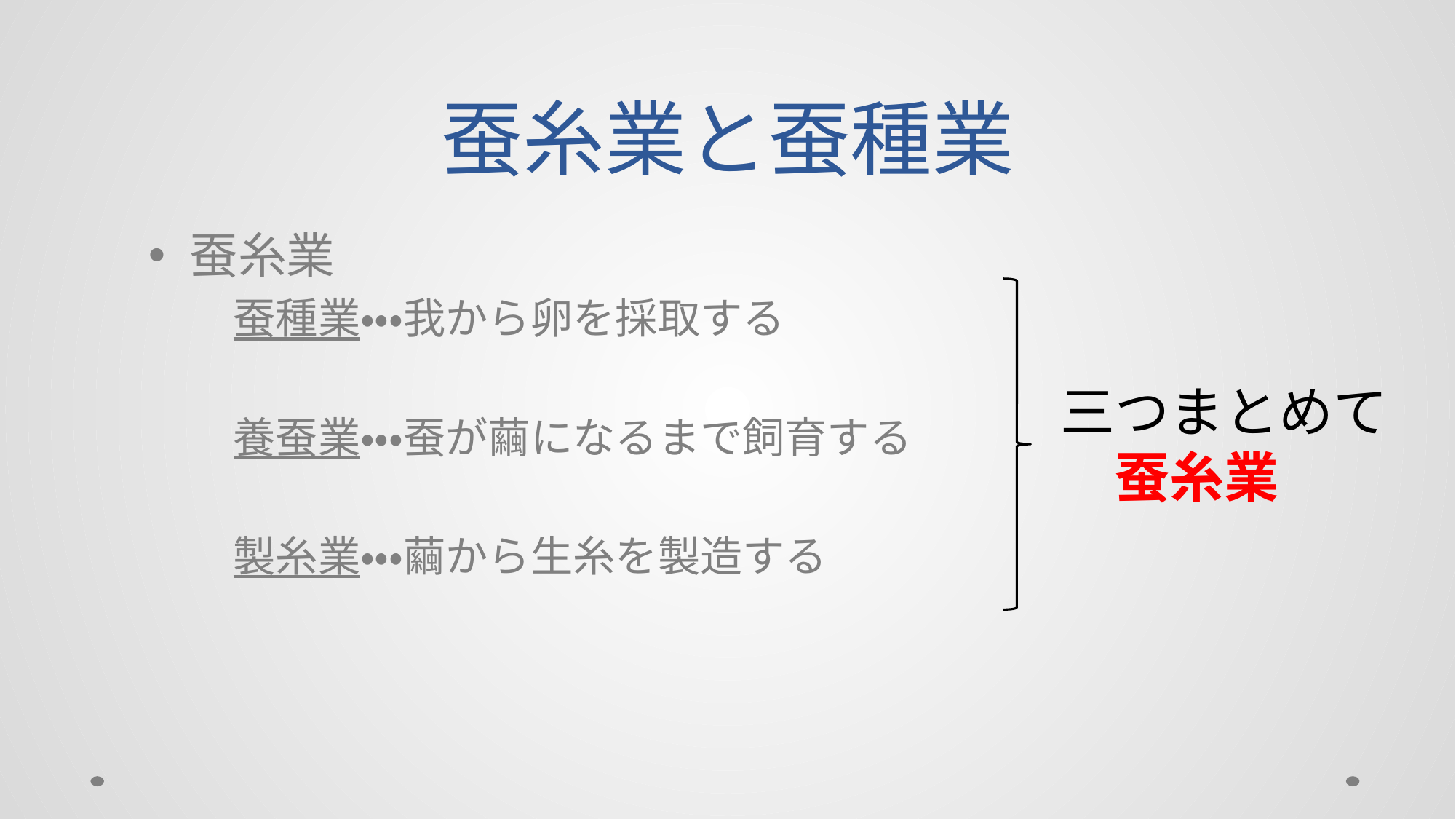

# 蚕糸業と蚕種業
蚕糸業
　　蚕種業・・・我から卵を採取する

　　養蚕業・・・蚕が繭になるまで飼育する

　　製糸業・・・繭から生糸を製造する

三つまとめて
　蚕糸業